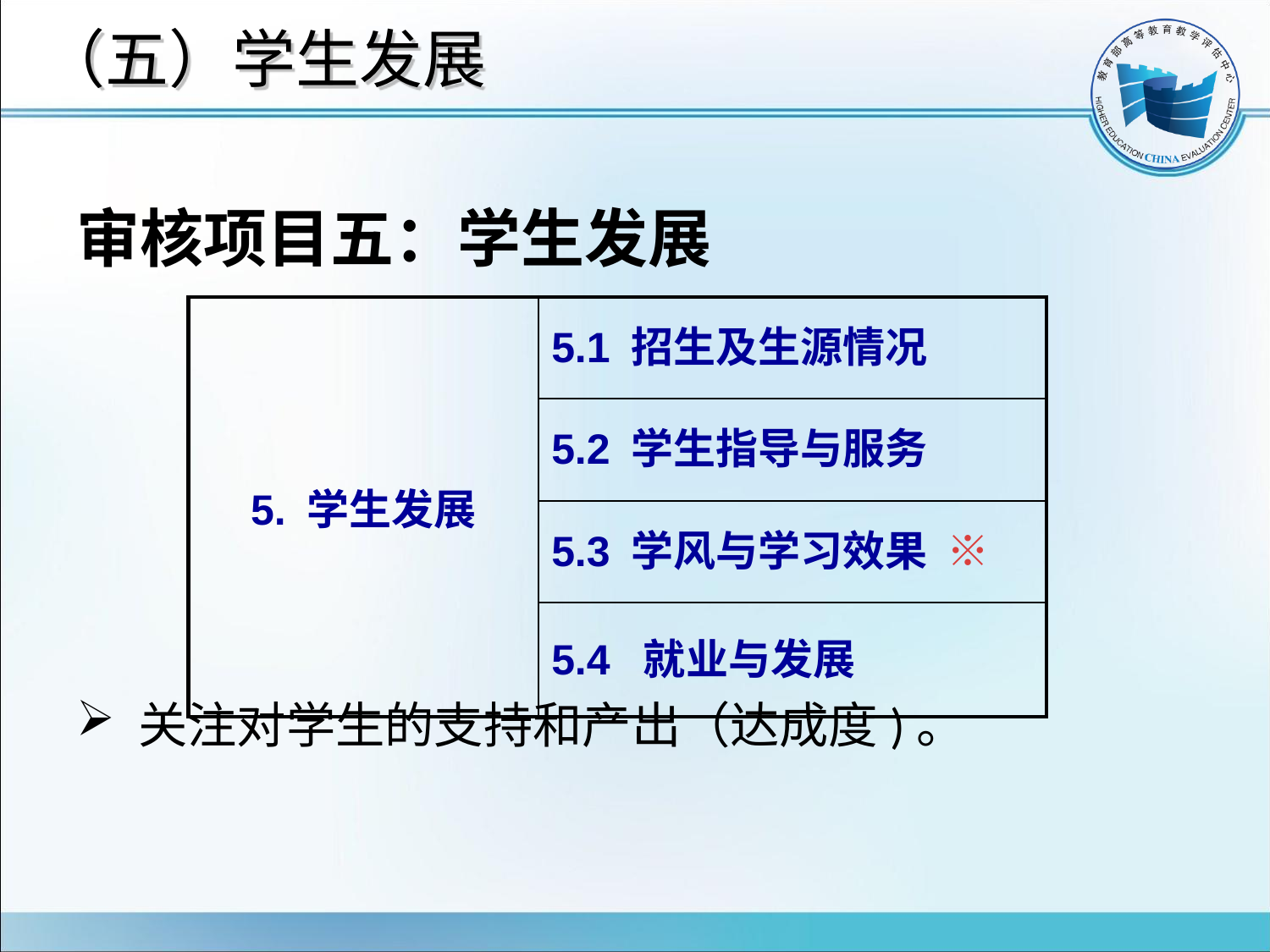

# （五）学生发展
审核项目五：学生发展

关注对学生的支持和产出（达成度)。
| 5. 学生发展 | 5.1 招生及生源情况 |
| --- | --- |
|  | 5.2 学生指导与服务 |
|  | 5.3 学风与学习效果 ※ |
|  | 5.4 就业与发展 |
44